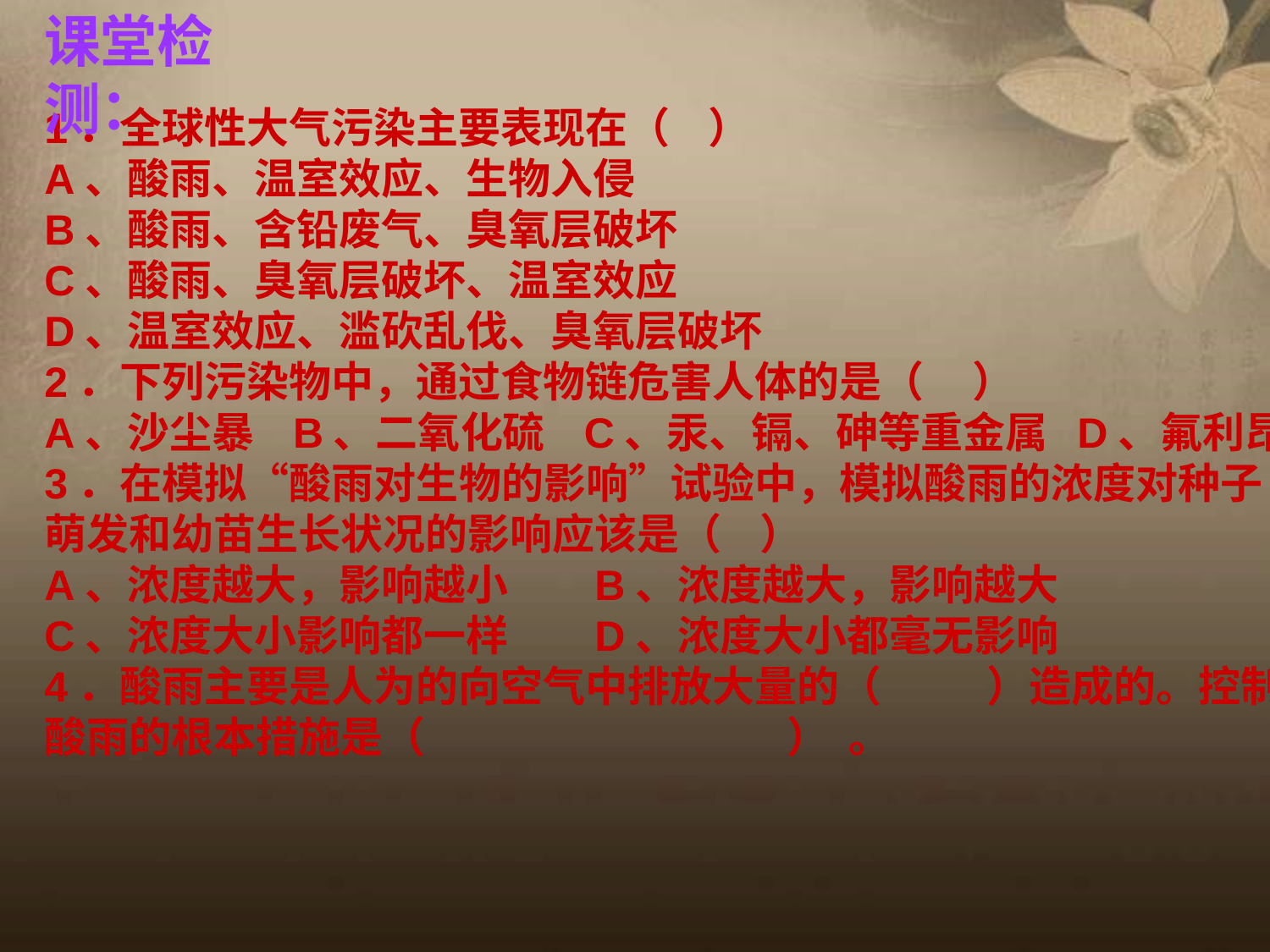

课堂检测：
1．全球性大气污染主要表现在（    ）
A、酸雨、温室效应、生物入侵
B、酸雨、含铅废气、臭氧层破坏
C、酸雨、臭氧层破坏、温室效应
D、温室效应、滥砍乱伐、臭氧层破坏
2．下列污染物中，通过食物链危害人体的是（     ）
A、沙尘暴   B、二氧化硫   C、汞、镉、砷等重金属  D、氟利昂
3．在模拟“酸雨对生物的影响”试验中，模拟酸雨的浓度对种子萌发和幼苗生长状况的影响应该是（    ）
A、浓度越大，影响越小        B、浓度越大，影响越大
C、浓度大小影响都一样        D、浓度大小都毫无影响
4．酸雨主要是人为的向空气中排放大量的（           ）造成的。控制酸雨的根本措施是（                                      ）  。